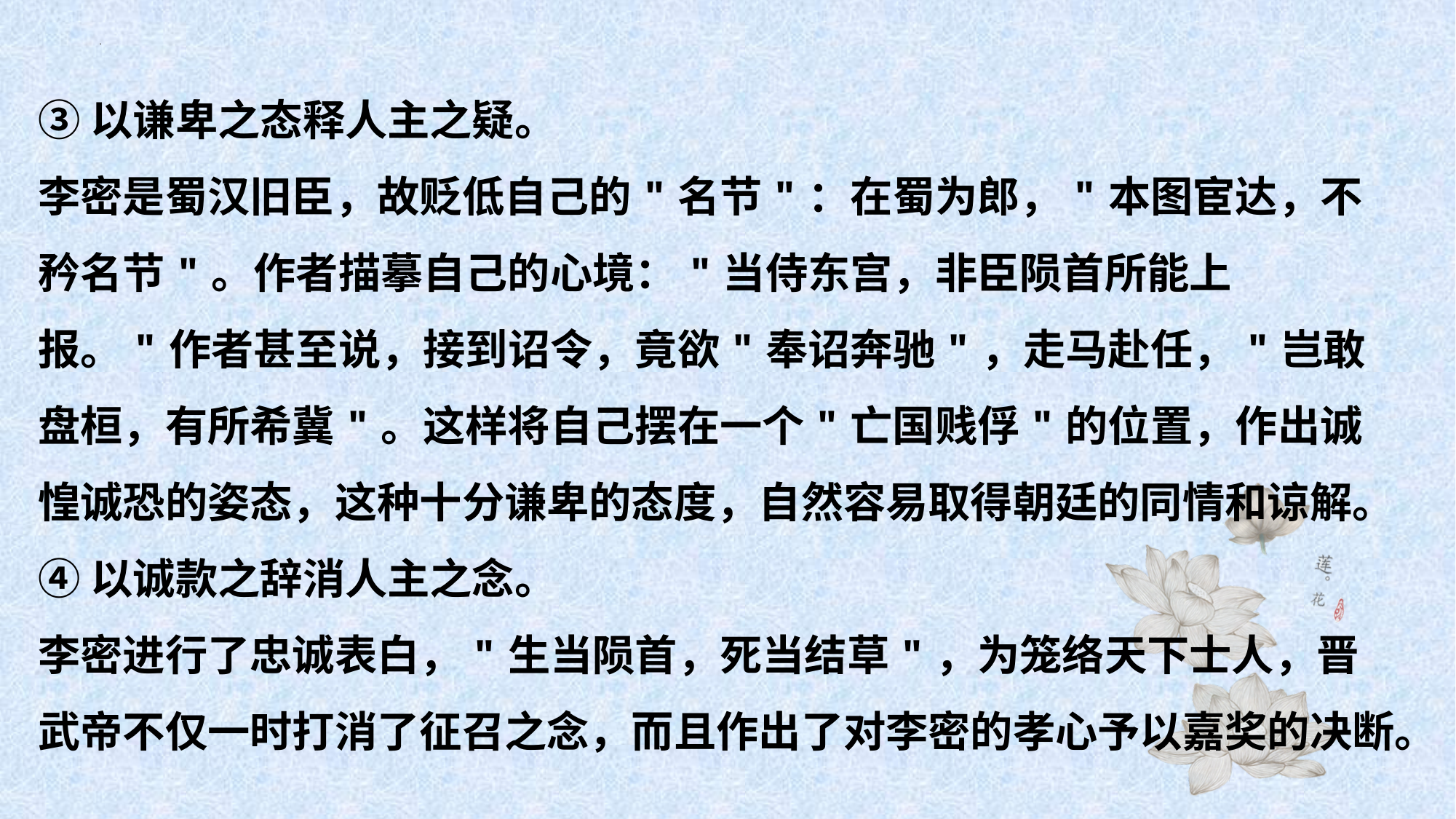

③以谦卑之态释人主之疑。
李密是蜀汉旧臣，故贬低自己的"名节"：在蜀为郎，"本图宦达，不矜名节"。作者描摹自己的心境："当侍东宫，非臣陨首所能上报。"作者甚至说，接到诏令，竟欲"奉诏奔驰"，走马赴任，"岂敢盘桓，有所希冀"。这样将自己摆在一个"亡国贱俘"的位置，作出诚惶诚恐的姿态，这种十分谦卑的态度，自然容易取得朝廷的同情和谅解。
④以诚款之辞消人主之念。
李密进行了忠诚表白，"生当陨首，死当结草"，为笼络天下士人，晋武帝不仅一时打消了征召之念，而且作出了对李密的孝心予以嘉奖的决断。